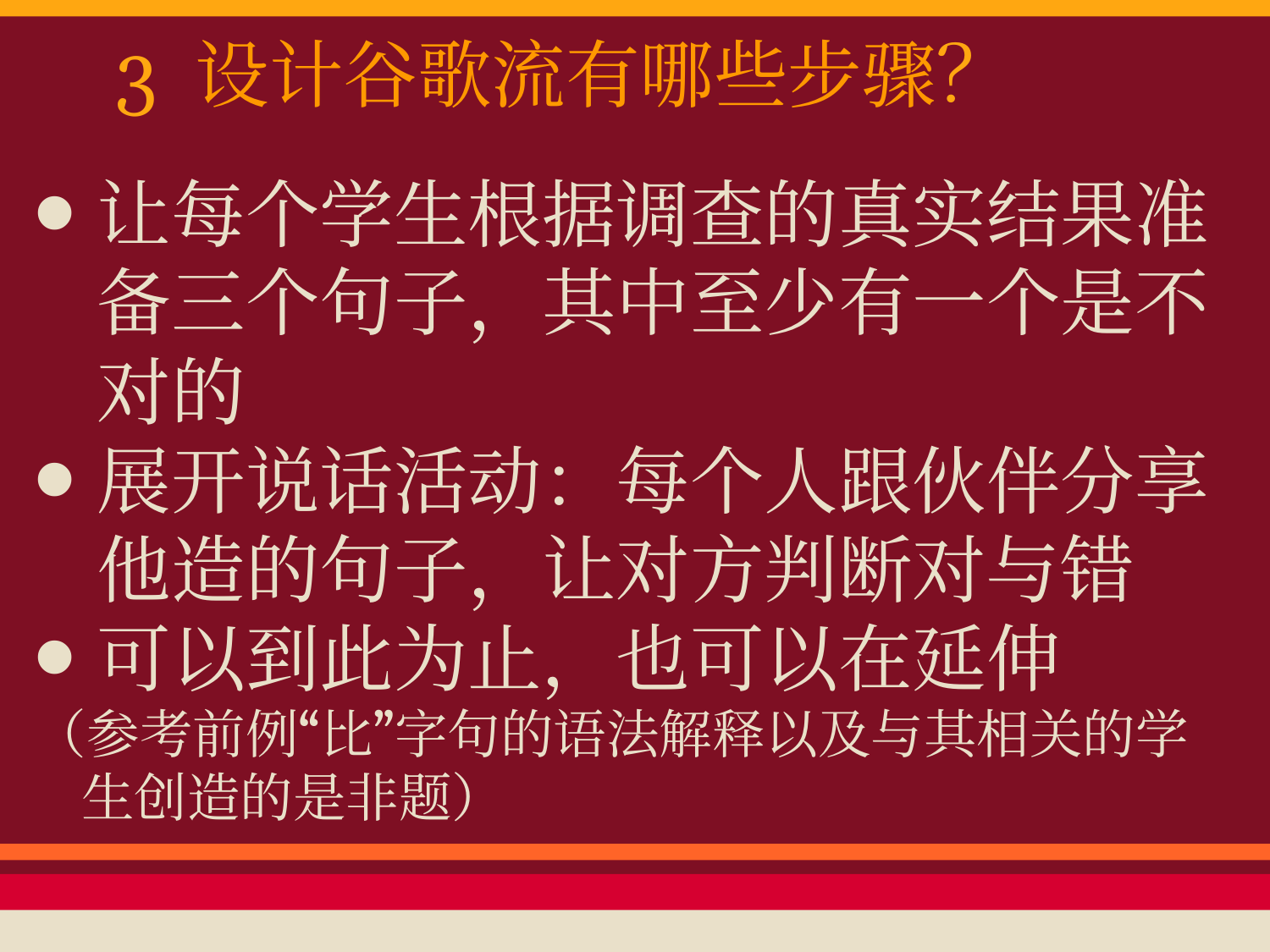

# 3 设计谷歌流有哪些步骤？

让每个学生根据调查的真实结果准备三个句子，其中至少有一个是不对的
展开说话活动：每个人跟伙伴分享他造的句子，让对方判断对与错
可以到此为止，也可以在延伸
（参考前例“比”字句的语法解释以及与其相关的学生创造的是非题）